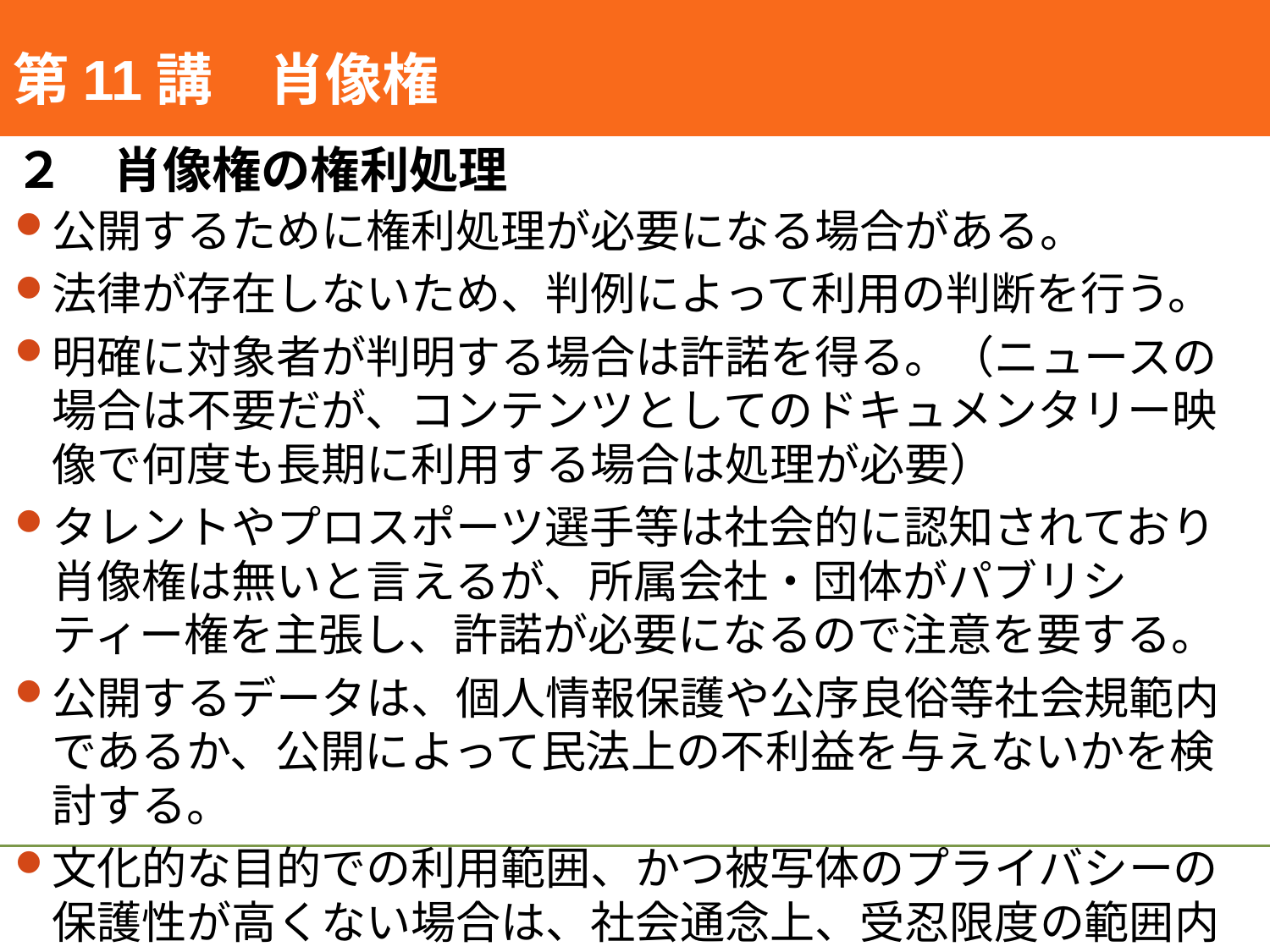

#
第11講　肖像権
２　肖像権の権利処理
公開するために権利処理が必要になる場合がある。
法律が存在しないため、判例によって利用の判断を行う。
明確に対象者が判明する場合は許諾を得る。（ニュースの場合は不要だが、コンテンツとしてのドキュメンタリー映像で何度も長期に利用する場合は処理が必要）
タレントやプロスポーツ選手等は社会的に認知されており肖像権は無いと言えるが、所属会社・団体がパブリシティー権を主張し、許諾が必要になるので注意を要する。
公開するデータは、個人情報保護や公序良俗等社会規範内であるか、公開によって民法上の不利益を与えないかを検討する。
文化的な目的での利用範囲、かつ被写体のプライバシーの保護性が高くない場合は、社会通念上、受忍限度の範囲内と判断される可能性が高い。